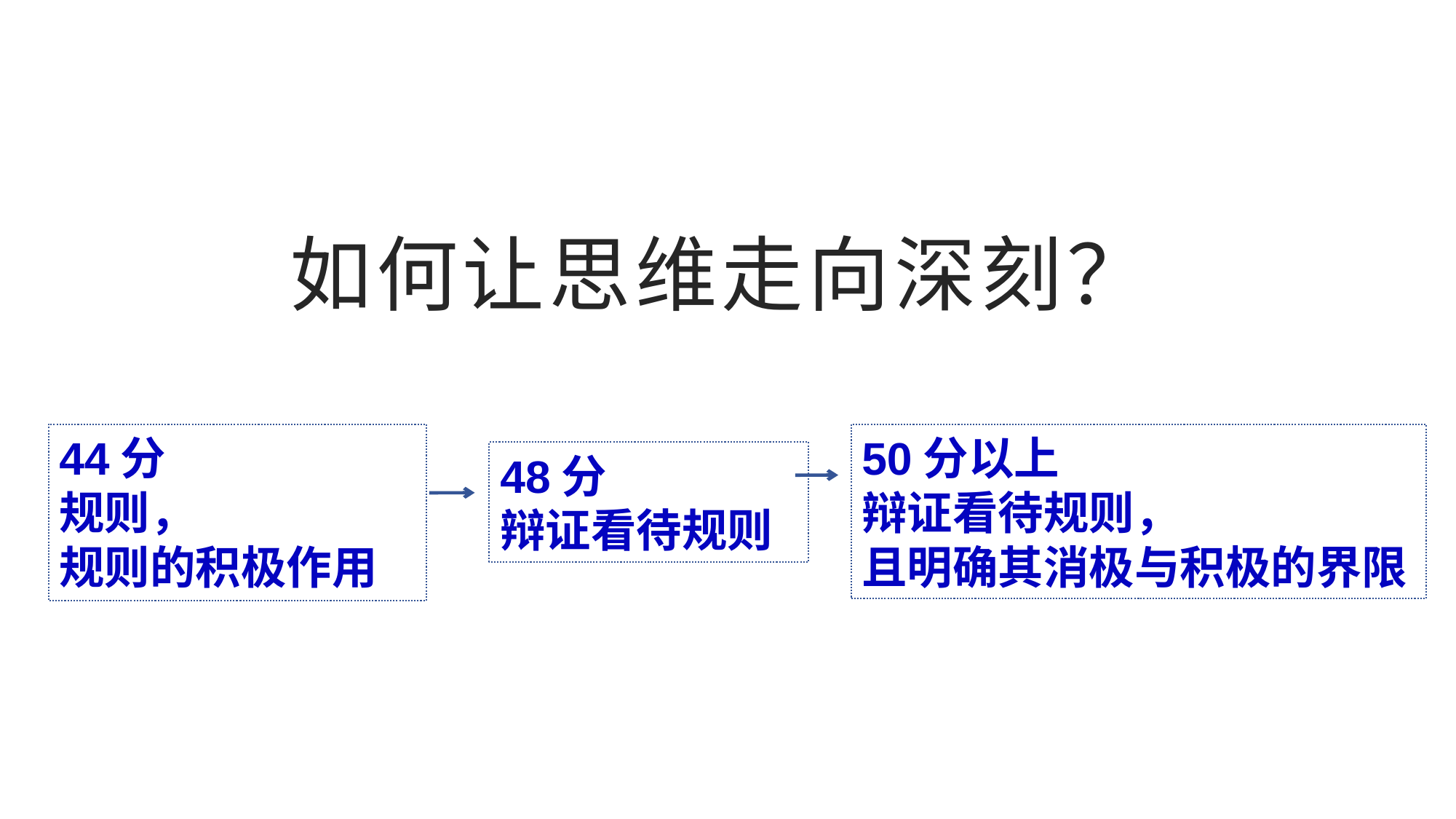

如何让思维走向深刻？
44分
规则，
规则的积极作用

50分以上
辩证看待规则，
且明确其消极与积极的界限
48分
辩证看待规则